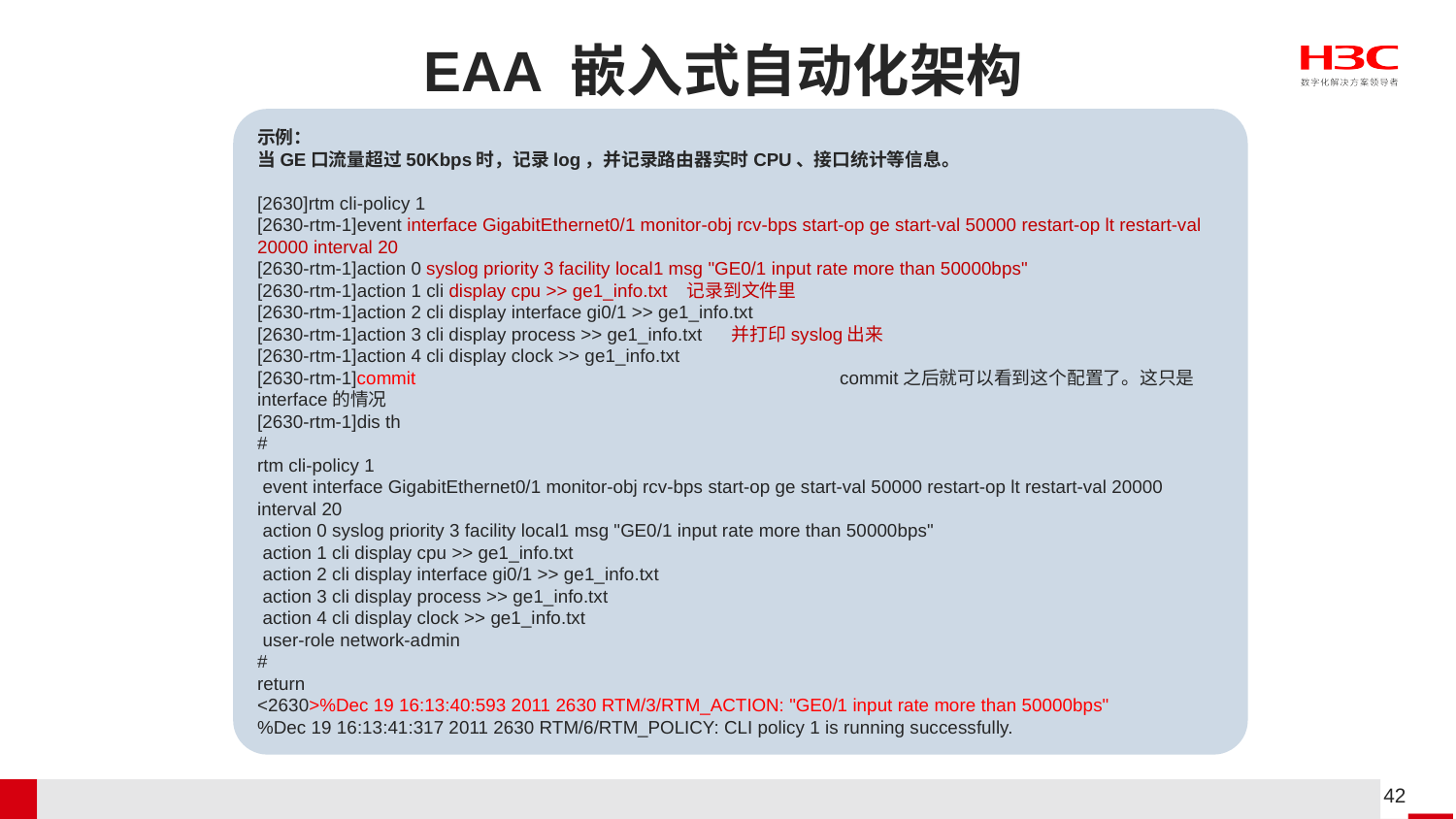

# EAA 嵌入式自动化架构
示例：
当GE口流量超过50Kbps时，记录log，并记录路由器实时CPU、接口统计等信息。

[2630]rtm cli-policy 1
[2630-rtm-1]event interface GigabitEthernet0/1 monitor-obj rcv-bps start-op ge start-val 50000 restart-op lt restart-val 20000 interval 20
[2630-rtm-1]action 0 syslog priority 3 facility local1 msg "GE0/1 input rate more than 50000bps"
[2630-rtm-1]action 1 cli display cpu >> ge1_info.txt   记录到文件里
[2630-rtm-1]action 2 cli display interface gi0/1 >> ge1_info.txt
[2630-rtm-1]action 3 cli display process >> ge1_info.txt     并打印syslog出来
[2630-rtm-1]action 4 cli display clock >> ge1_info.txt
[2630-rtm-1]commit 			commit之后就可以看到这个配置了。这只是interface的情况
[2630-rtm-1]dis th
#
rtm cli-policy 1
 event interface GigabitEthernet0/1 monitor-obj rcv-bps start-op ge start-val 50000 restart-op lt restart-val 20000 interval 20
 action 0 syslog priority 3 facility local1 msg "GE0/1 input rate more than 50000bps"
 action 1 cli display cpu >> ge1_info.txt
 action 2 cli display interface gi0/1 >> ge1_info.txt
 action 3 cli display process >> ge1_info.txt
 action 4 cli display clock >> ge1_info.txt
 user-role network-admin
#
return
<2630>%Dec 19 16:13:40:593 2011 2630 RTM/3/RTM_ACTION: "GE0/1 input rate more than 50000bps"
%Dec 19 16:13:41:317 2011 2630 RTM/6/RTM_POLICY: CLI policy 1 is running successfully.

EAA
自动收集现场故障信息，协助快速定位
支持CLI和TCL命令脚本，易于用户定制策略
CLI
Syslog
Snmp
snmp_
notification
Interface
Process
Hotplug
事件源
EM事件监控
RTM 实时事件管理中心

CLI监控策略
TCL监控策略
EAA监控策略